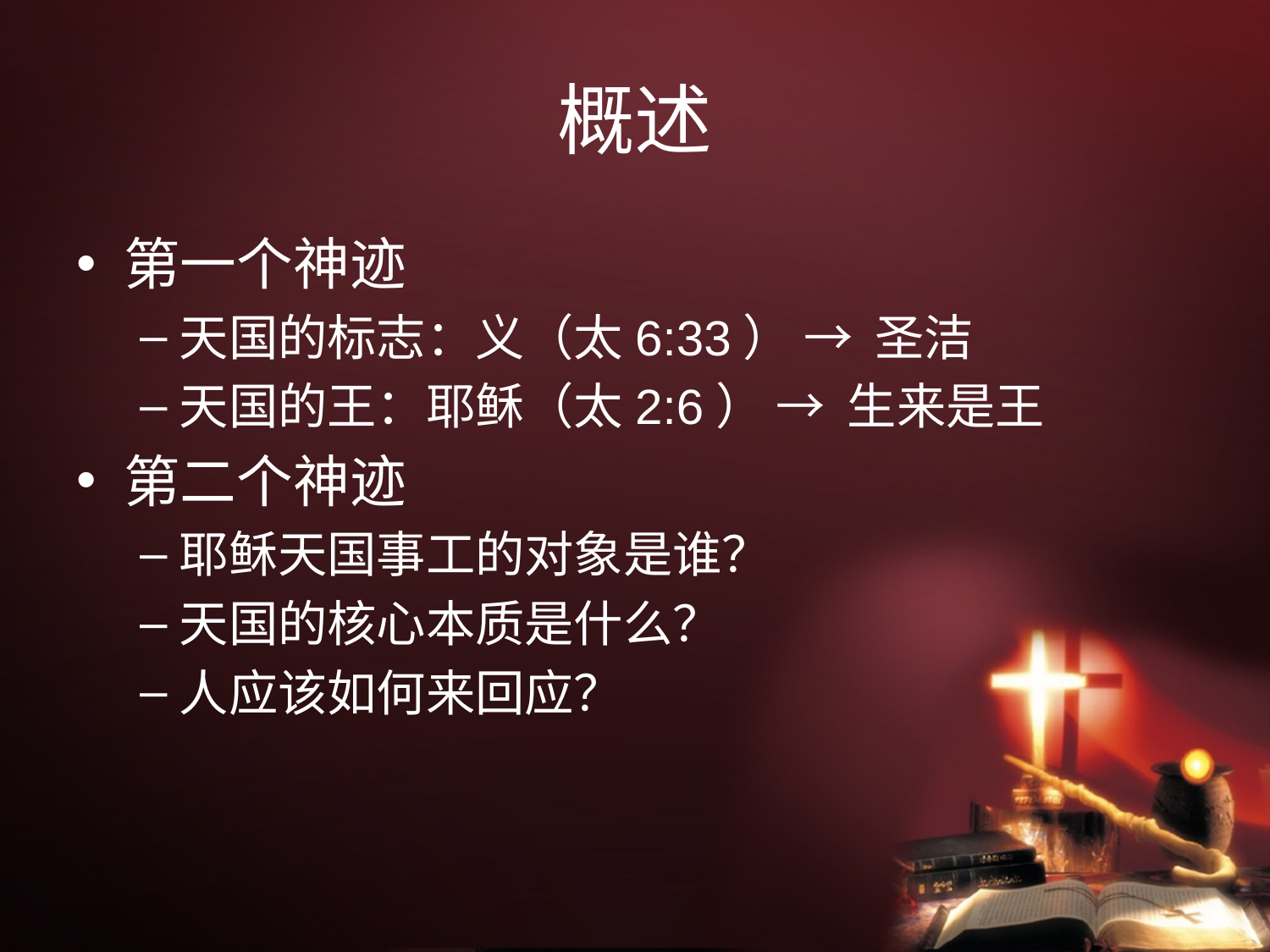

# 概述
第一个神迹
天国的标志：义（太6:33） →  圣洁
天国的王：耶稣（太2:6） →  生来是王
第二个神迹
耶稣天国事工的对象是谁？
天国的核心本质是什么？
人应该如何来回应？